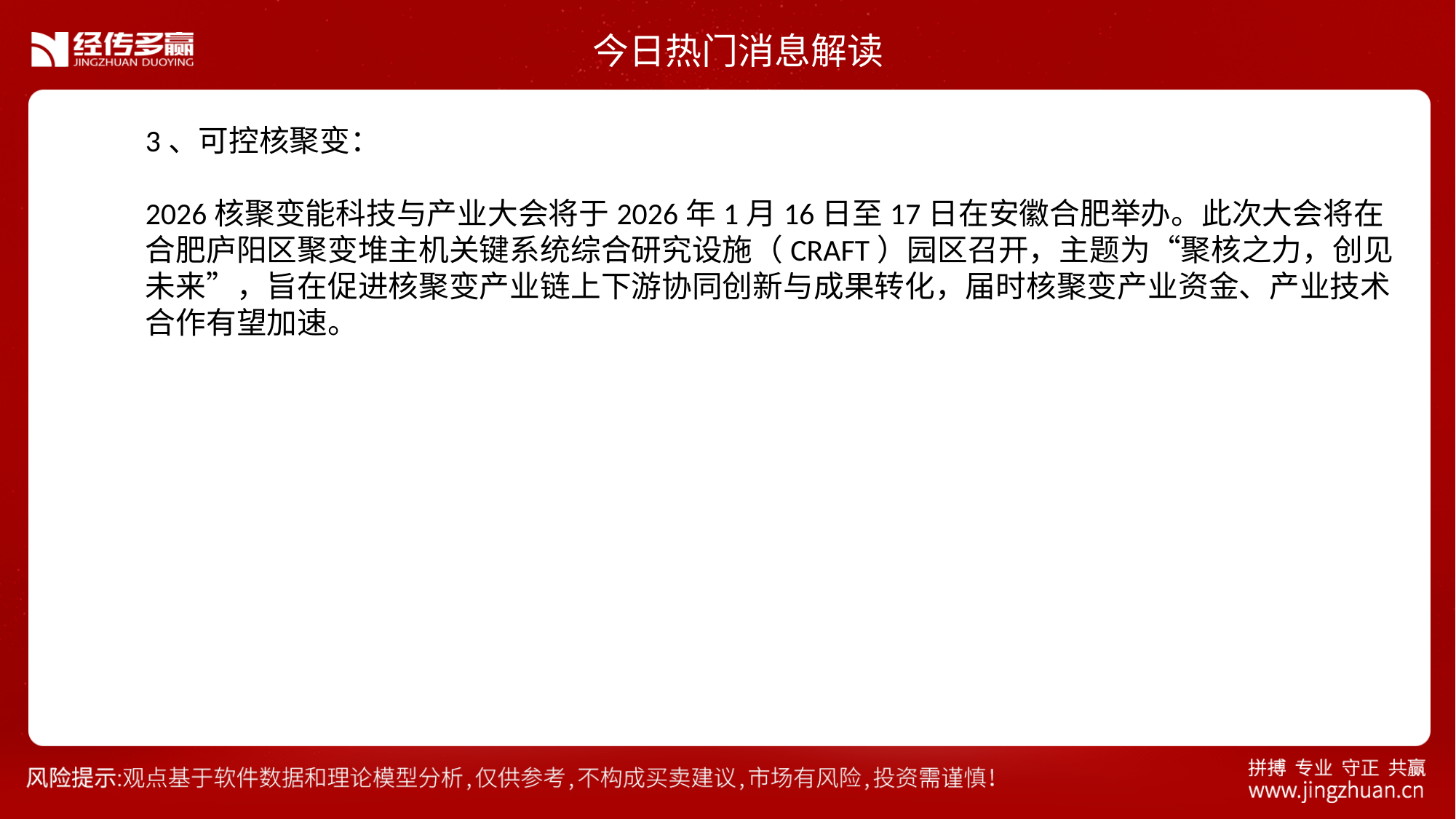

今日热门消息解读
3、可控核聚变：

2026核聚变能科技与产业大会将于2026年1月16日至17日在安徽合肥举办。此次大会将在合肥庐阳区聚变堆主机关键系统综合研究设施（CRAFT）园区召开，主题为“聚核之力，创见未来”，旨在促进核聚变产业链上下游协同创新与成果转化，届时核聚变产业资金、产业技术合作有望加速。